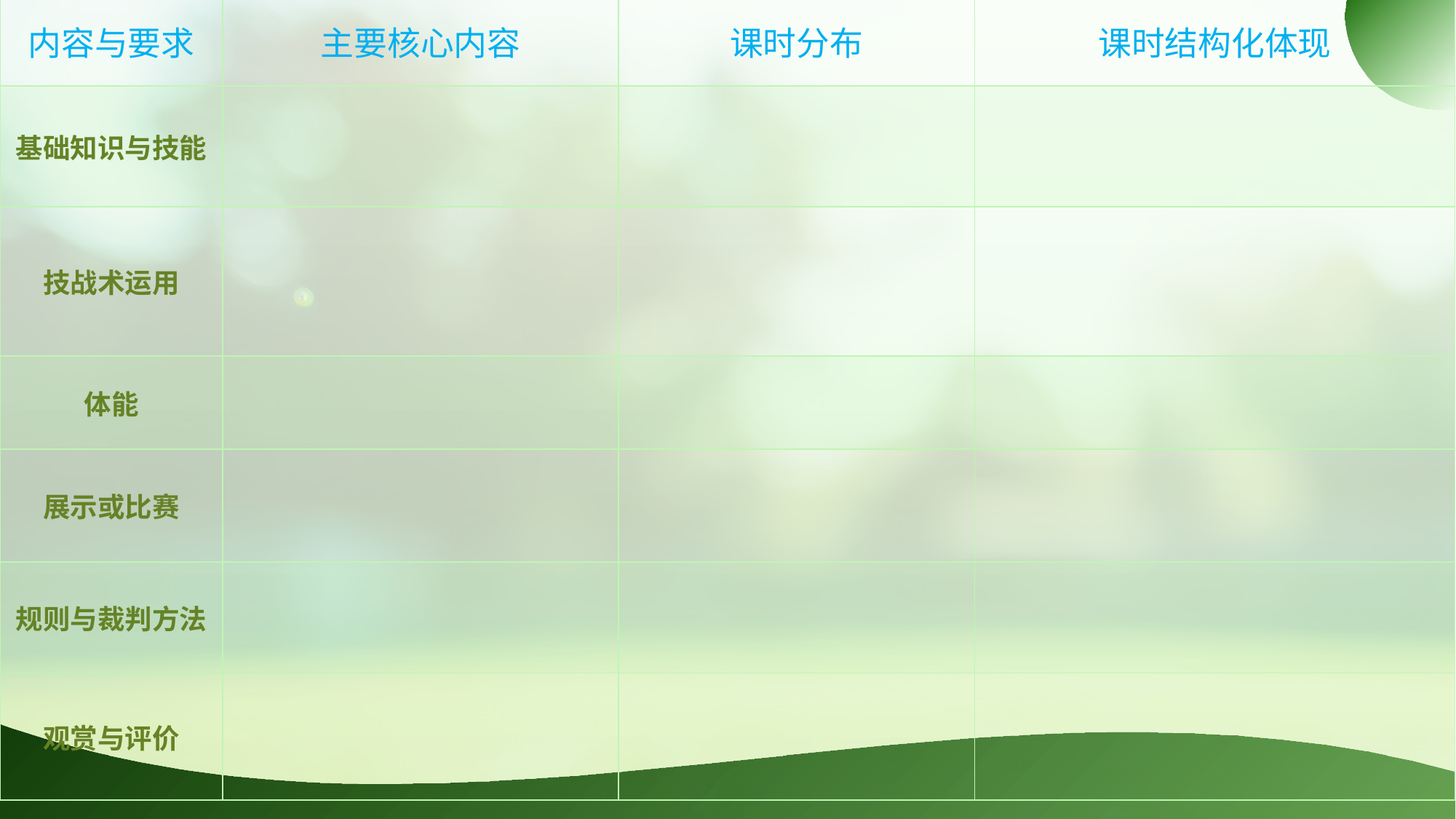

| 内容与要求 | 主要核心内容 | 课时分布 | 课时结构化体现 |
| --- | --- | --- | --- |
| 基础知识与技能 |  |  |  |
| 技战术运用 |  |  |  |
| 体能 |  |  |  |
| 展示或比赛 |  |  |  |
| 规则与裁判方法 |  |  |  |
| 观赏与评价 |  |  |  |